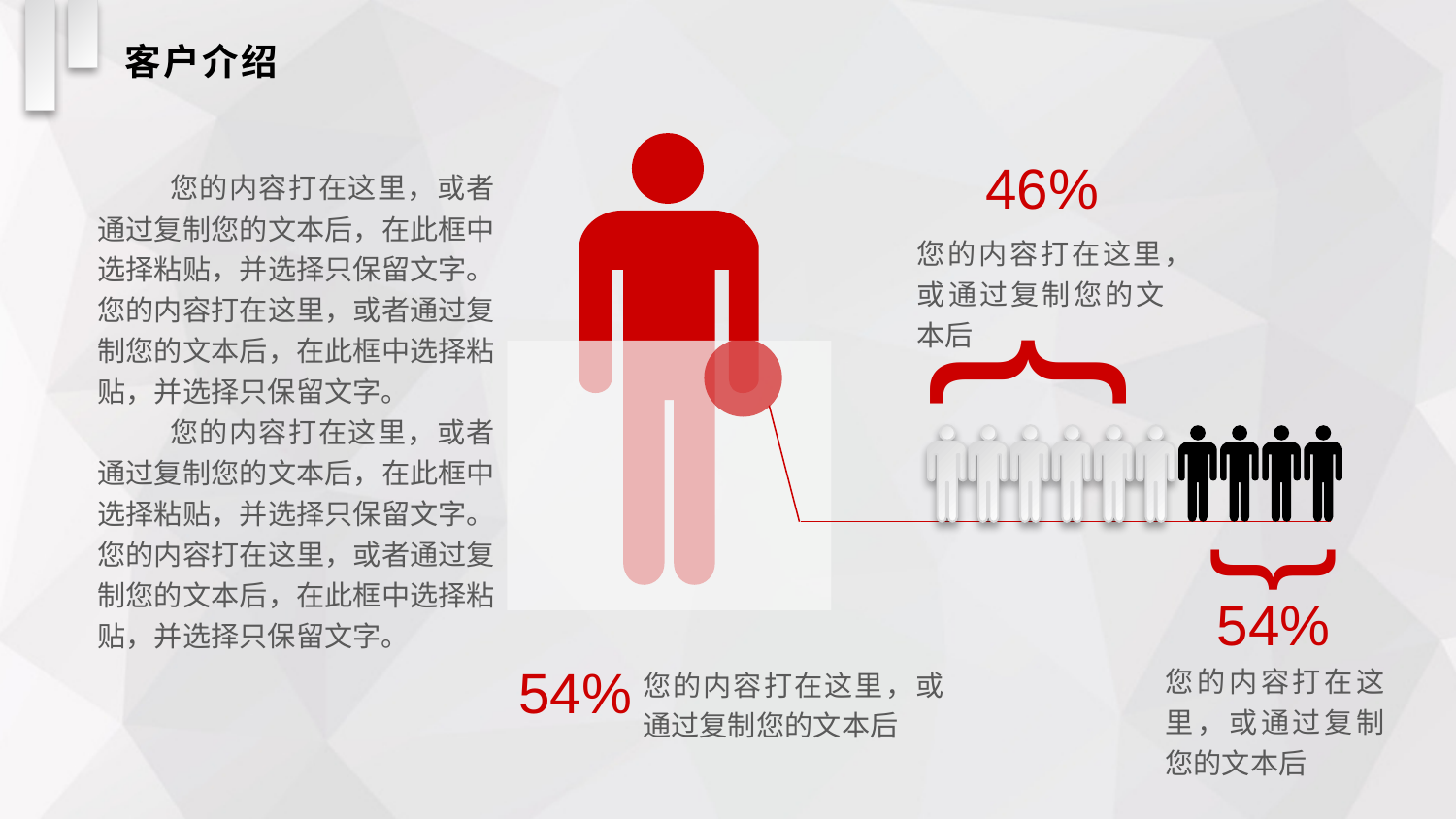

客户介绍

46%
您的内容打在这里，或通过复制您的文本后
您的内容打在这里，或者通过复制您的文本后，在此框中选择粘贴，并选择只保留文字。您的内容打在这里，或者通过复制您的文本后，在此框中选择粘贴，并选择只保留文字。
您的内容打在这里，或者通过复制您的文本后，在此框中选择粘贴，并选择只保留文字。您的内容打在这里，或者通过复制您的文本后，在此框中选择粘贴，并选择只保留文字。
{

{
54%
您的内容打在这里，或通过复制您的文本后
54%
您的内容打在这里，或通过复制您的文本后